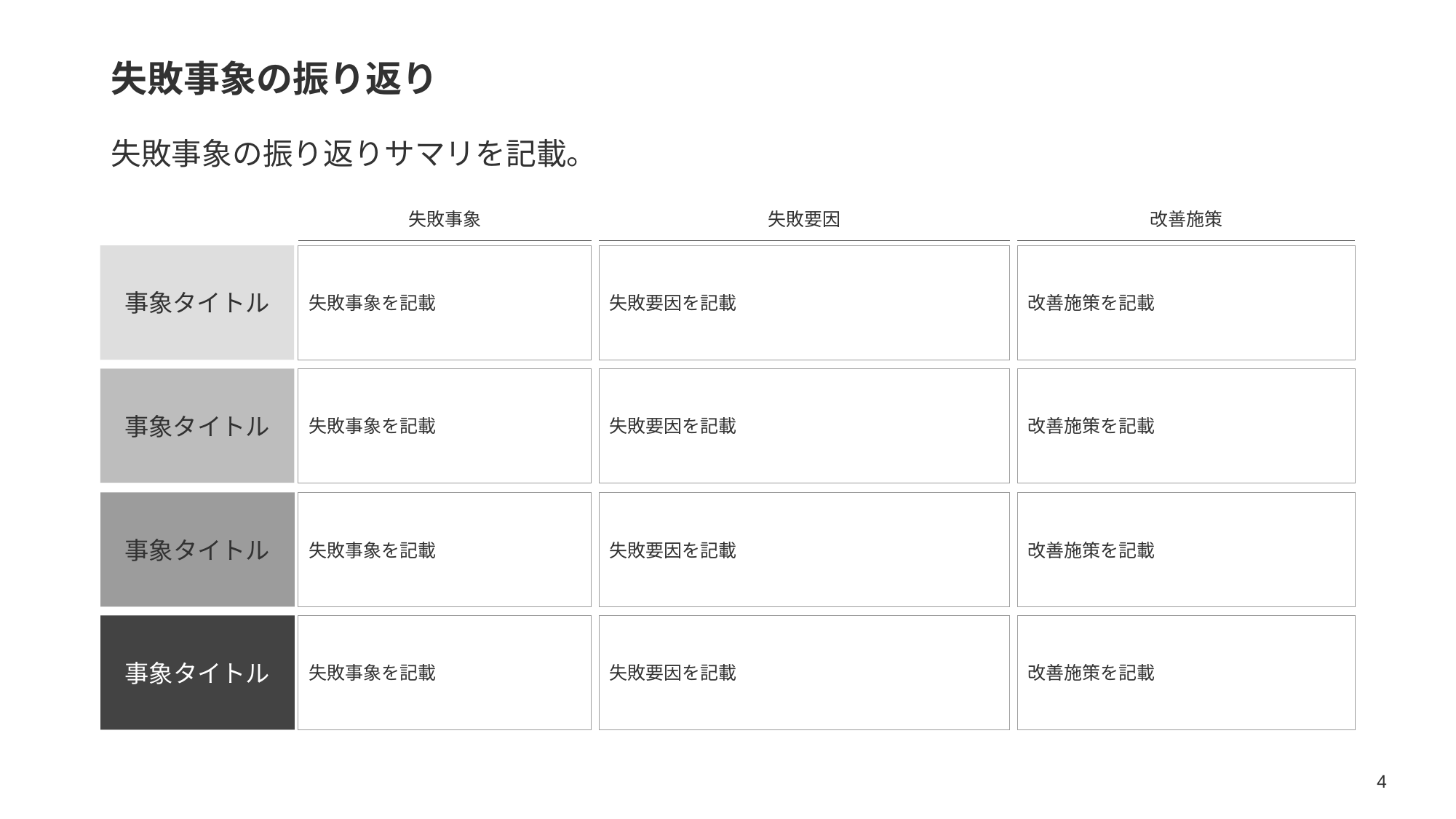

# 失敗事象の振り返り
失敗事象の振り返りサマリを記載。
失敗事象
失敗要因
改善施策
失敗事象を記載
失敗要因を記載
改善施策を記載
事象タイトル
事象タイトル
失敗事象を記載
失敗要因を記載
改善施策を記載
事象タイトル
失敗事象を記載
失敗要因を記載
改善施策を記載
事象タイトル
失敗事象を記載
失敗要因を記載
改善施策を記載
4